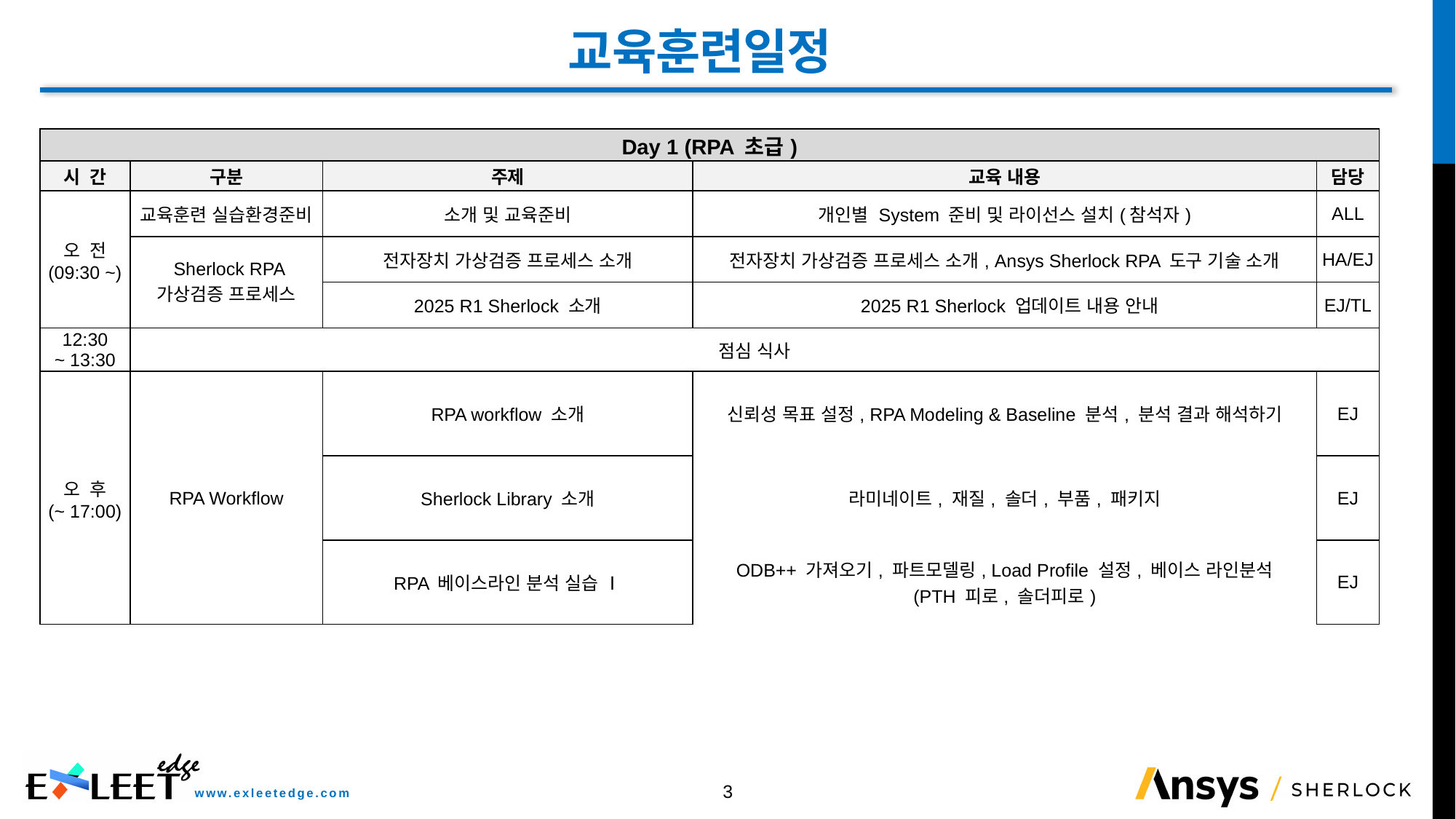

# 교육훈련일정
| Day 1 (RPA 초급) |  |  |  |  |
| --- | --- | --- | --- | --- |
| 시 간 | 구분 | 주제 | 교육 내용 | 담당 |
| 오 전 (09:30 ~) | 교육훈련 실습환경준비 | 소개 및 교육준비 | 개인별 System 준비 및 라이선스 설치(참석자) | ALL |
|  | Sherlock RPA 가상검증 프로세스 | 전자장치 가상검증 프로세스 소개 | 전자장치 가상검증 프로세스 소개, Ansys Sherlock RPA 도구 기술 소개 | HA/EJ |
|  |  | 2025 R1 Sherlock 소개 | 2025 R1 Sherlock 업데이트 내용 안내 | EJ/TL |
| 12:30 ~ 13:30 | 점심 식사 |  |  |  |
| 오 후 (~ 17:00) | RPA Workflow | RPA workflow 소개 | 신뢰성 목표 설정, RPA Modeling & Baseline 분석, 분석 결과 해석하기 | EJ |
|  |  | Sherlock Library 소개 | 라미네이트, 재질, 솔더, 부품, 패키지 | EJ |
|  |  | RPA 베이스라인 분석 실습 Ⅰ | ODB++ 가져오기, 파트모델링, Load Profile 설정, 베이스 라인분석 (PTH 피로, 솔더피로) | EJ |